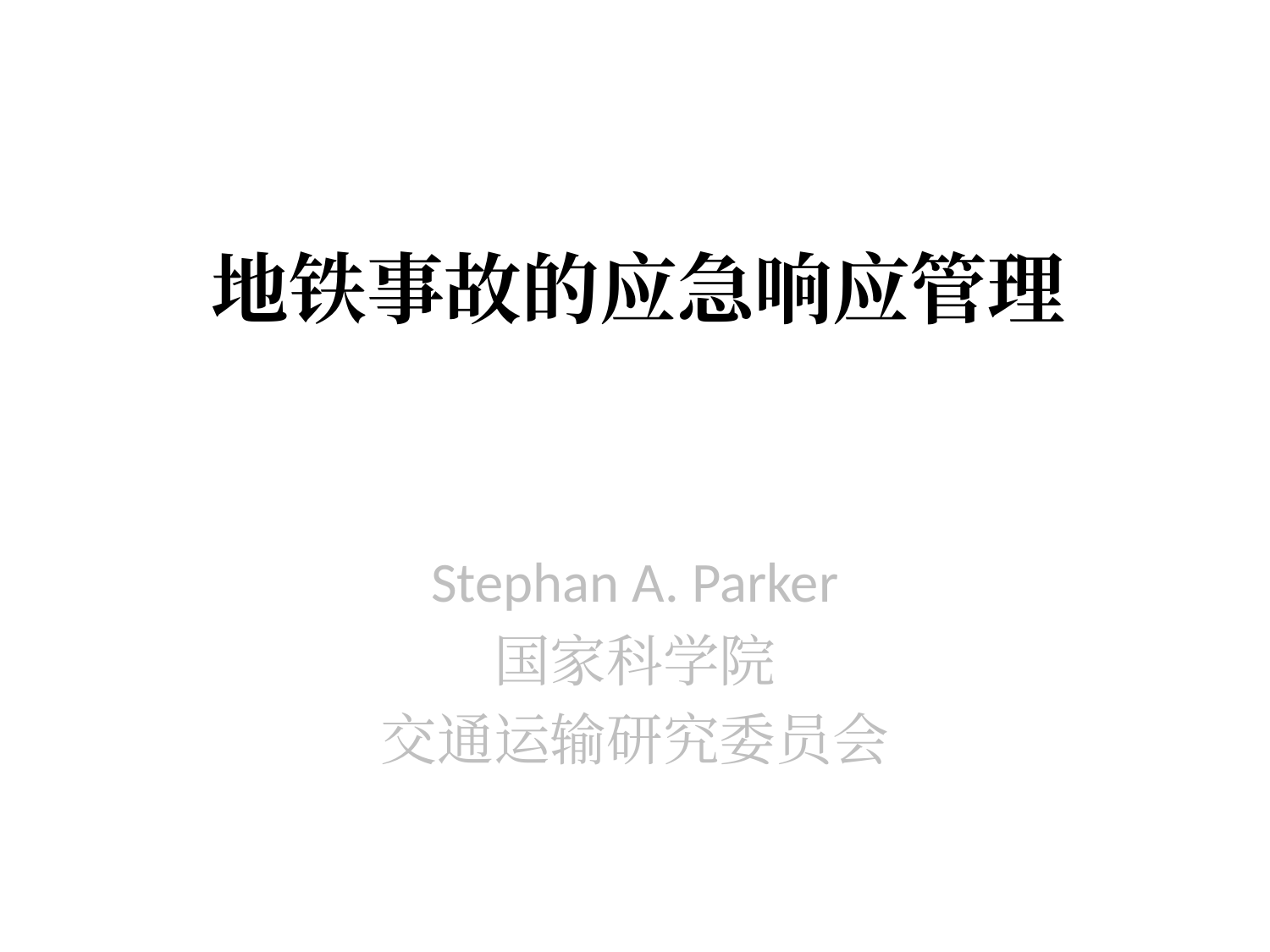

# 地铁事故的应急响应管理
Stephan A. Parker
国家科学院
交通运输研究委员会